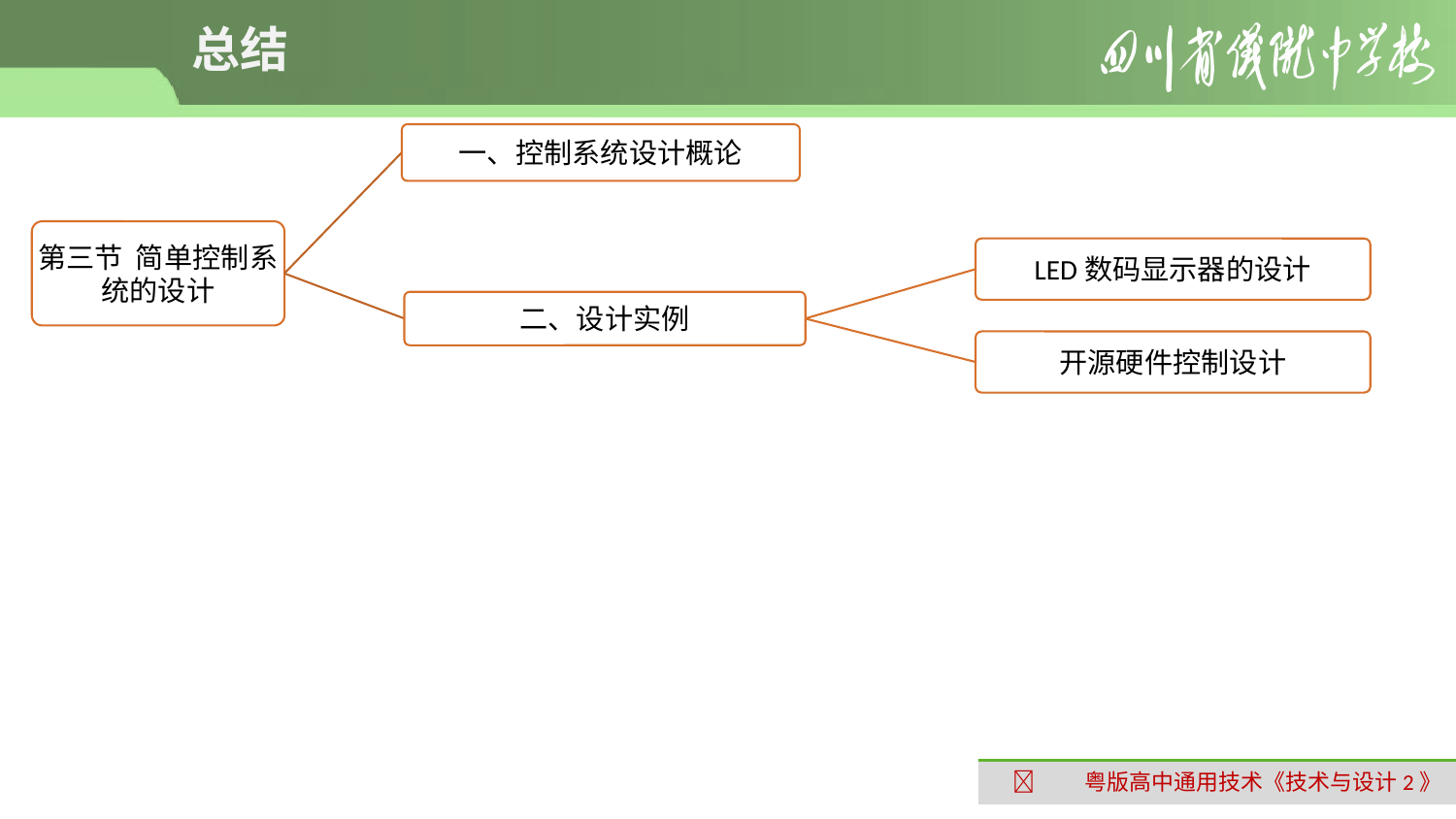

# 总结
第三节  简单控制系统的设计

一、控制系统设计概论

二、设计实例

LED数码显示器的设计

开源硬件控制设计